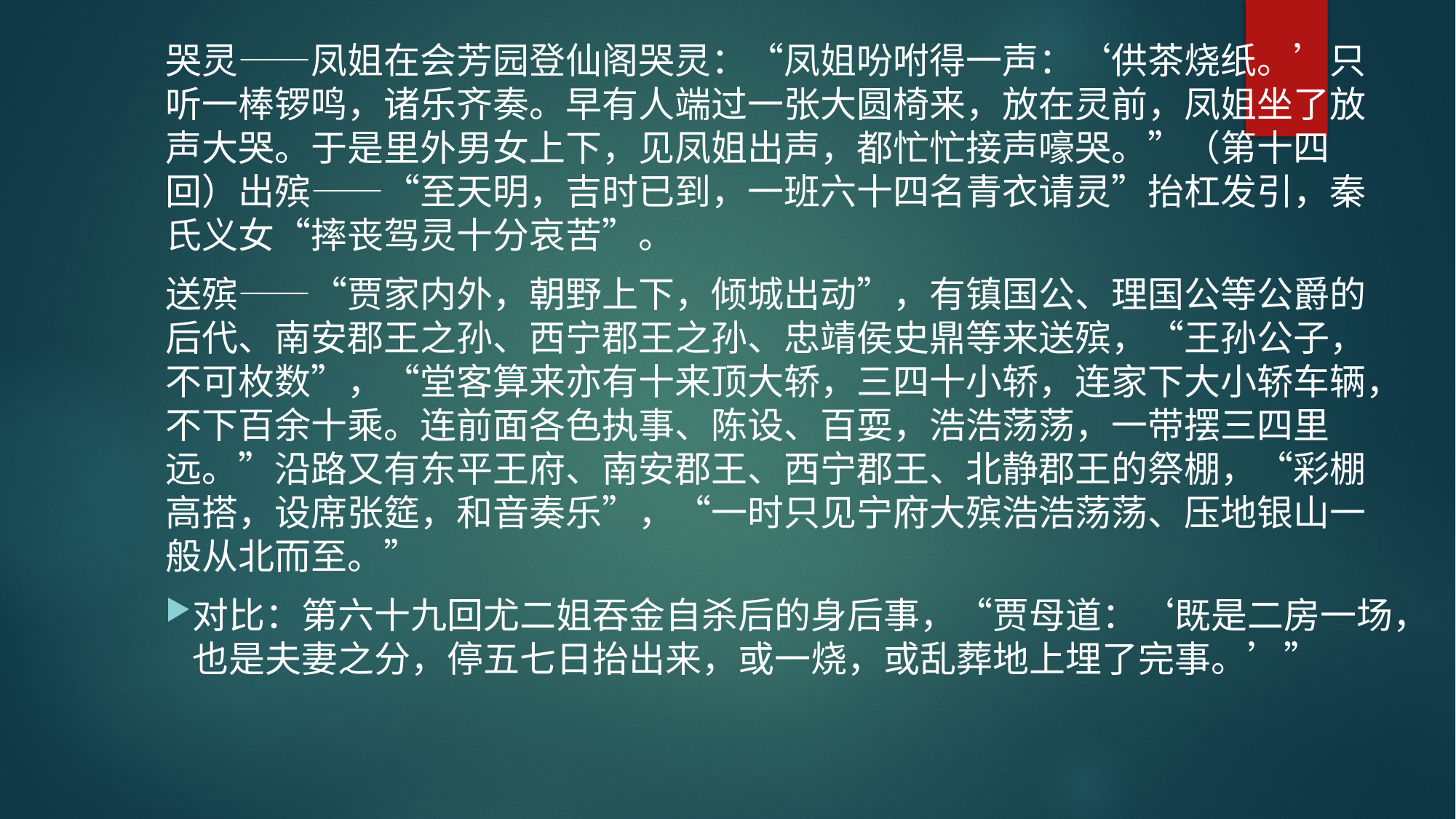

哭灵——凤姐在会芳园登仙阁哭灵：“凤姐吩咐得一声：‘供茶烧纸。’只听一棒锣鸣，诸乐齐奏。早有人端过一张大圆椅来，放在灵前，凤姐坐了放声大哭。于是里外男女上下，见凤姐出声，都忙忙接声嚎哭。”（第十四回）出殡——“至天明，吉时已到，一班六十四名青衣请灵”抬杠发引，秦氏义女“摔丧驾灵十分哀苦”。
送殡——“贾家内外，朝野上下，倾城出动”，有镇国公、理国公等公爵的后代、南安郡王之孙、西宁郡王之孙、忠靖侯史鼎等来送殡，“王孙公子，不可枚数”，“堂客算来亦有十来顶大轿，三四十小轿，连家下大小轿车辆，不下百余十乘。连前面各色执事、陈设、百耍，浩浩荡荡，一带摆三四里远。”沿路又有东平王府、南安郡王、西宁郡王、北静郡王的祭棚，“彩棚高搭，设席张筵，和音奏乐”，“一时只见宁府大殡浩浩荡荡、压地银山一般从北而至。”
对比：第六十九回尤二姐吞金自杀后的身后事，“贾母道：‘既是二房一场，也是夫妻之分，停五七日抬出来，或一烧，或乱葬地上埋了完事。’”